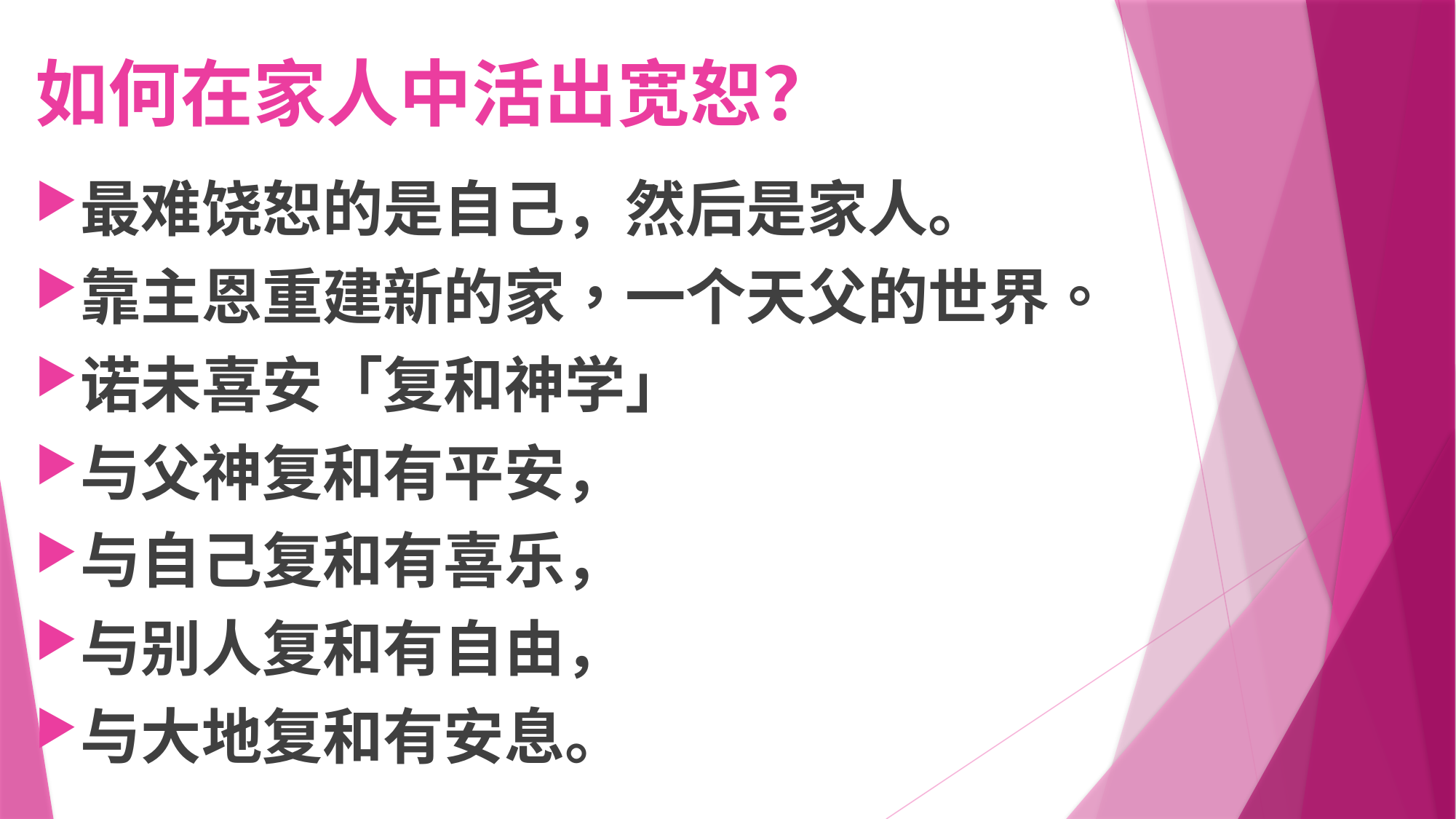

# 如何在家人中活出宽恕？
最难饶恕的是自己，然后是家人。
靠主恩重建新的家，一个天父的世界。
诺未喜安「复和神学」
与父神复和有平安，
与自己复和有喜乐，
与别人复和有自由，
与大地复和有安息。